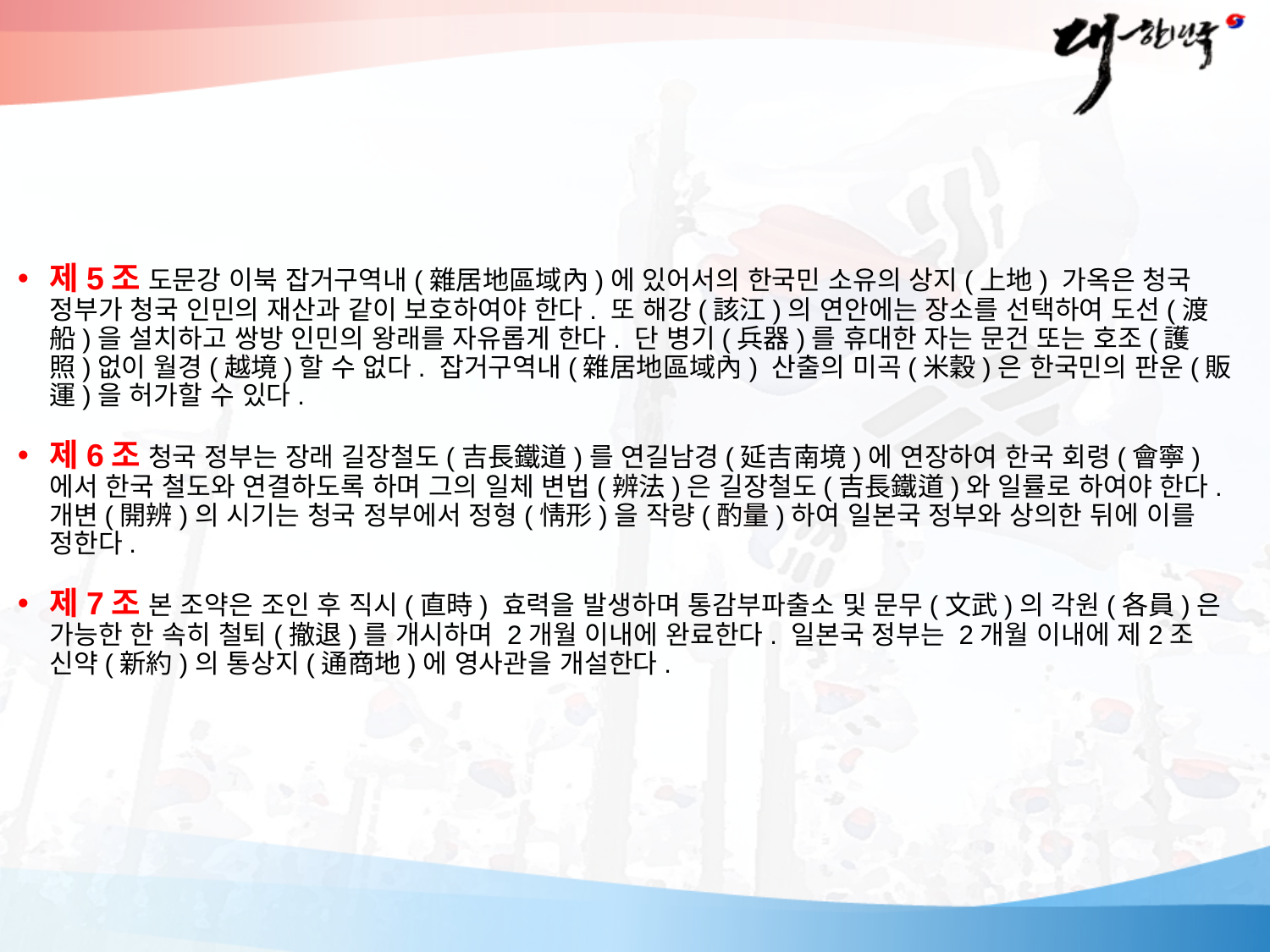

제5조 도문강 이북 잡거구역내(雜居地區域內)에 있어서의 한국민 소유의 상지(上地) 가옥은 청국 정부가 청국 인민의 재산과 같이 보호하여야 한다. 또 해강(該江)의 연안에는 장소를 선택하여 도선(渡船)을 설치하고 쌍방 인민의 왕래를 자유롭게 한다. 단 병기(兵器)를 휴대한 자는 문건 또는 호조(護照)없이 월경(越境)할 수 없다. 잡거구역내(雜居地區域內) 산출의 미곡(米穀)은 한국민의 판운(販運)을 허가할 수 있다.

제6조 청국 정부는 장래 길장철도(吉長鐵道)를 연길남경(延吉南境)에 연장하여 한국 회령(會寧)에서 한국 철도와 연결하도록 하며 그의 일체 변법(辨法)은 길장철도(吉長鐵道)와 일률로 하여야 한다. 개변(開辨)의 시기는 청국 정부에서 정형(情形)을 작량(酌量)하여 일본국 정부와 상의한 뒤에 이를 정한다.

제7조 본 조약은 조인 후 직시(直時) 효력을 발생하며 통감부파출소 및 문무(文武)의 각원(各員)은 가능한 한 속히 철퇴(撤退)를 개시하며 2개월 이내에 완료한다. 일본국 정부는 2개월 이내에 제2조 신약(新約)의 통상지(通商地)에 영사관을 개설한다.